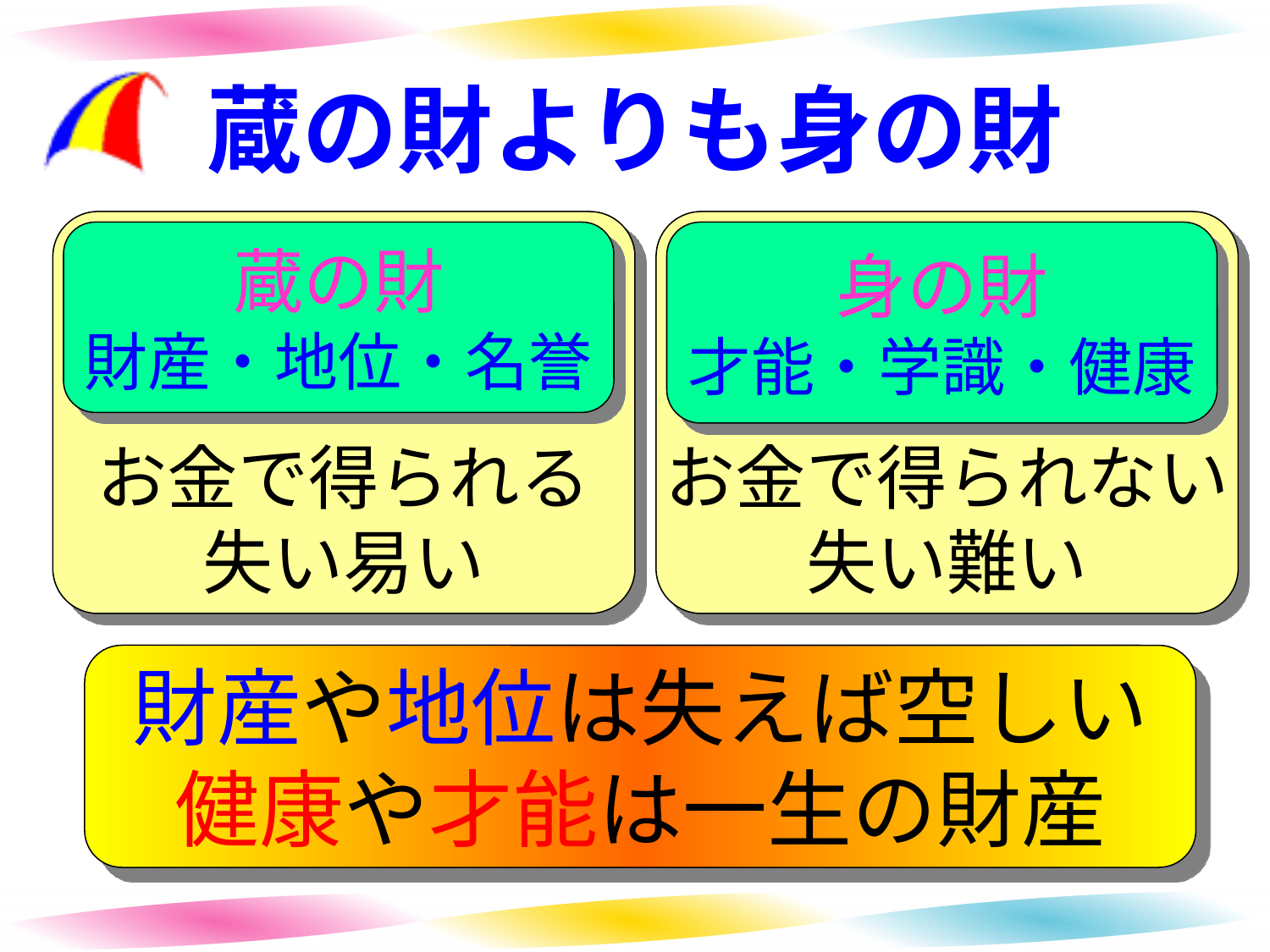

# 蔵の財よりも身の財

お金で得られる
失い易い

お金で得られない
失い難い
蔵の財
財産・地位・名誉
身の財
才能・学識・健康
財産や地位は失えば空しい
健康や才能は一生の財産